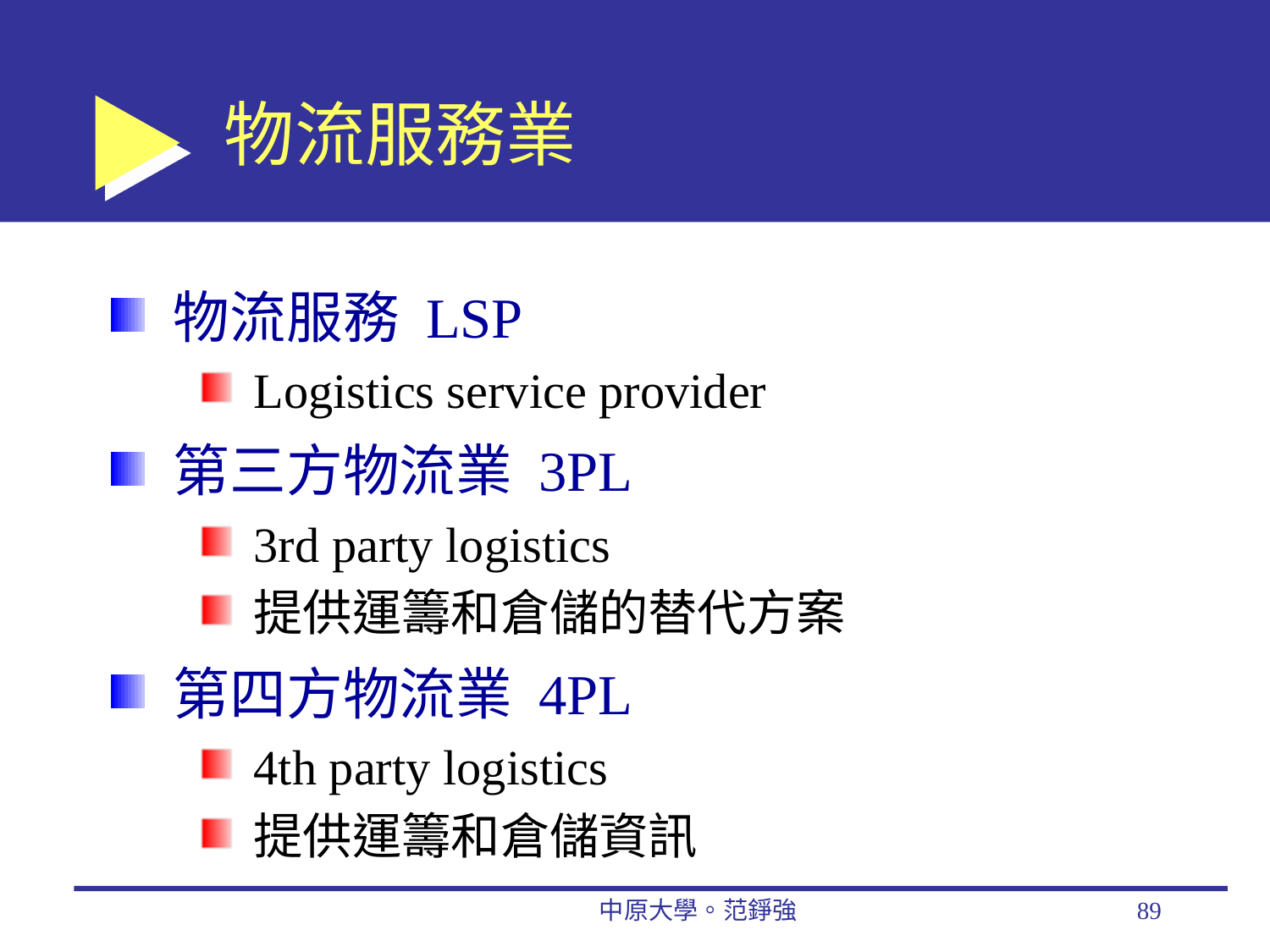

# 物流服務業
物流服務 LSP
Logistics service provider
第三方物流業 3PL
3rd party logistics
提供運籌和倉儲的替代方案
第四方物流業 4PL
4th party logistics
提供運籌和倉儲資訊
中原大學。范錚強
89